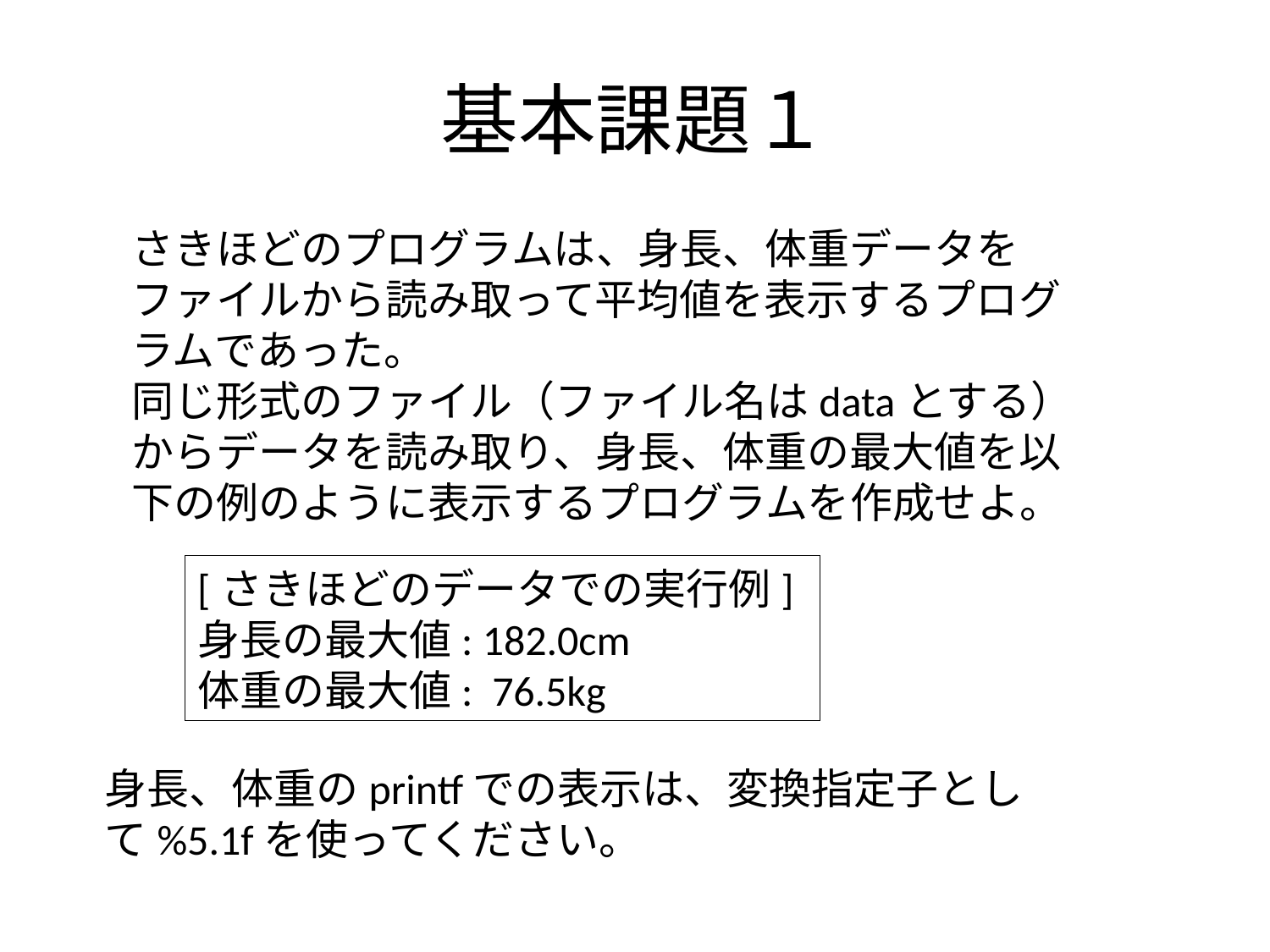

# 基本課題１
さきほどのプログラムは、身長、体重データをファイルから読み取って平均値を表示するプログラムであった。
同じ形式のファイル（ファイル名はdataとする）からデータを読み取り、身長、体重の最大値を以下の例のように表示するプログラムを作成せよ。

[さきほどのデータでの実行例]
身長の最大値: 182.0cm
体重の最大値:  76.5kg
身長、体重のprintfでの表示は、変換指定子として%5.1fを使ってください。